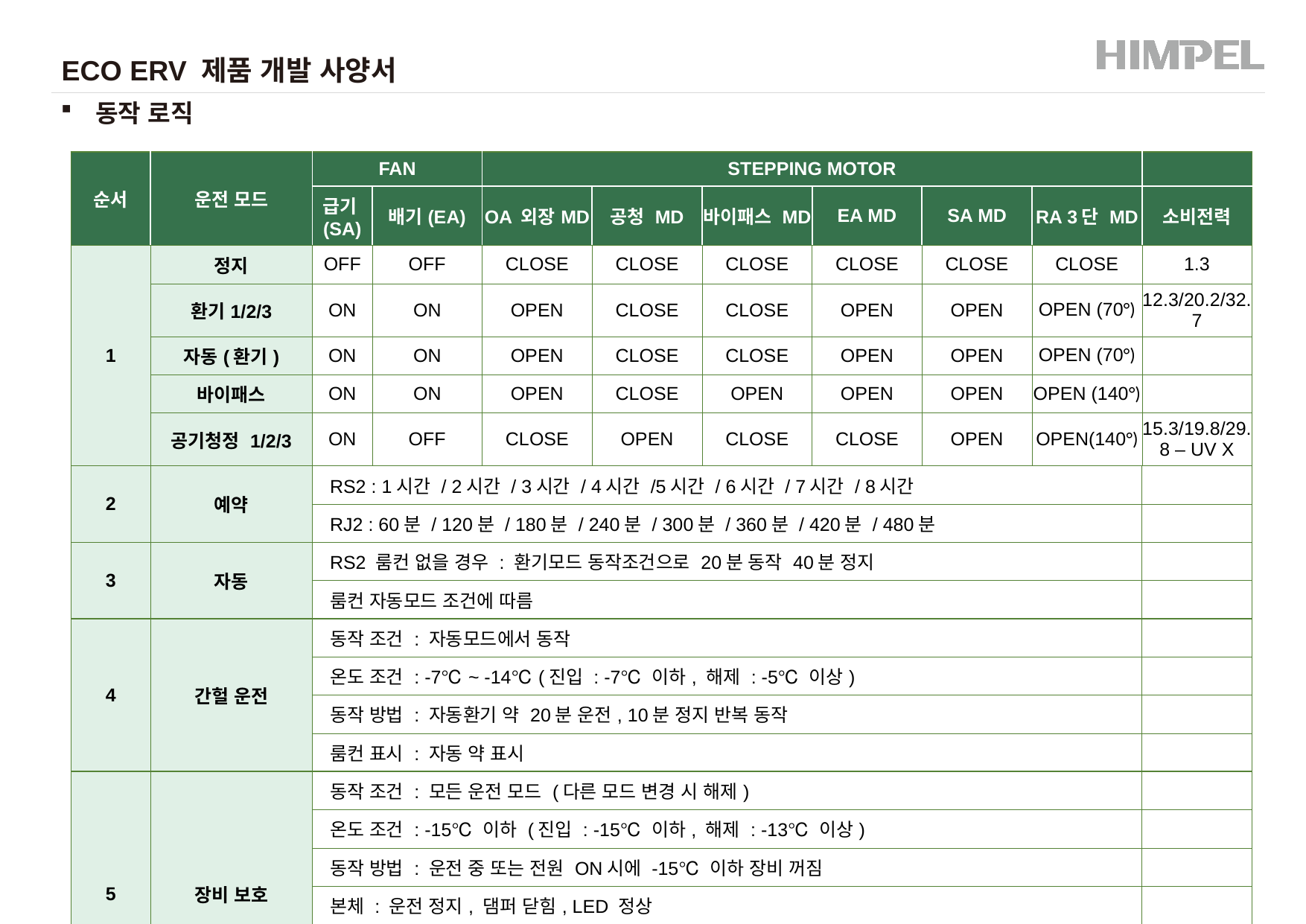

ECO ERV 제품 개발 사양서
동작 로직
| 순서 | 운전 모드 | FAN |  | STEPPING MOTOR |  |  |  |  |  |  |
| --- | --- | --- | --- | --- | --- | --- | --- | --- | --- | --- |
|  |  | 급기(SA) | 배기(EA) | OA 외장MD | 공청 MD | 바이패스 MD | EA MD | SA MD | RA 3단 MD | 소비전력 |
| 1 | 정지 | OFF | OFF | CLOSE | CLOSE | CLOSE | CLOSE | CLOSE | CLOSE | 1.3 |
|  | 환기1/2/3 | ON | ON | OPEN | CLOSE | CLOSE | OPEN | OPEN | OPEN (70°) | 12.3/20.2/32.7 |
|  | 자동(환기) | ON | ON | OPEN | CLOSE | CLOSE | OPEN | OPEN | OPEN (70°) |  |
|  | 바이패스 | ON | ON | OPEN | CLOSE | OPEN | OPEN | OPEN | OPEN (140°) |  |
|  | 공기청정 1/2/3 | ON | OFF | CLOSE | OPEN | CLOSE | CLOSE | OPEN | OPEN(140°) | 15.3/19.8/29.8 – UV X |
| 2 | 예약 | RS2 : 1시간 / 2시간 / 3시간 / 4시간 /5시간 / 6시간 / 7시간 / 8시간 |  |  |  |  |  |  |  |  |
|  |  | RJ2 : 60분 / 120분 / 180분 / 240분 / 300분 / 360분 / 420분 / 480분 |  |  |  |  |  |  |  |  |
| 3 | 자동 | RS2 룸컨 없을 경우 : 환기모드 동작조건으로 20분 동작 40분 정지 |  |  |  |  |  |  |  |  |
|  |  | 룸컨 자동모드 조건에 따름 |  |  |  |  |  |  |  |  |
| 4 | 간헐 운전 | 동작 조건 : 자동모드에서 동작 |  |  |  |  |  |  |  |  |
|  |  | 온도 조건 : -7℃ ~ -14℃ (진입 : -7℃ 이하, 해제 : -5℃ 이상) |  |  |  |  |  |  |  |  |
|  |  | 동작 방법 : 자동환기 약 20분 운전, 10분 정지 반복 동작 |  |  |  |  |  |  |  |  |
|  |  | 룸컨 표시 : 자동 약 표시 |  |  |  |  |  |  |  |  |
| 5 | 장비 보호 | 동작 조건 : 모든 운전 모드 (다른 모드 변경 시 해제) |  |  |  |  |  |  |  |  |
|  |  | 온도 조건 : -15℃ 이하 (진입 : -15℃ 이하, 해제 : -13℃ 이상) |  |  |  |  |  |  |  |  |
|  |  | 동작 방법 : 운전 중 또는 전원 ON시에 -15℃ 이하 장비 꺼짐 |  |  |  |  |  |  |  |  |
|  |  | 본체 : 운전 정지, 댐퍼 닫힘, LED 정상 |  |  |  |  |  |  |  |  |
|  |  | 룸컨트롤러 : 전원 꺼짐, 버튼 조작 안됨, COLD 표기 및 2초간 점멸, 백라이트는 1/10로 줄임, 온도 복귀 후 에러코드 사라짐 |  |  |  |  |  |  |  |  |